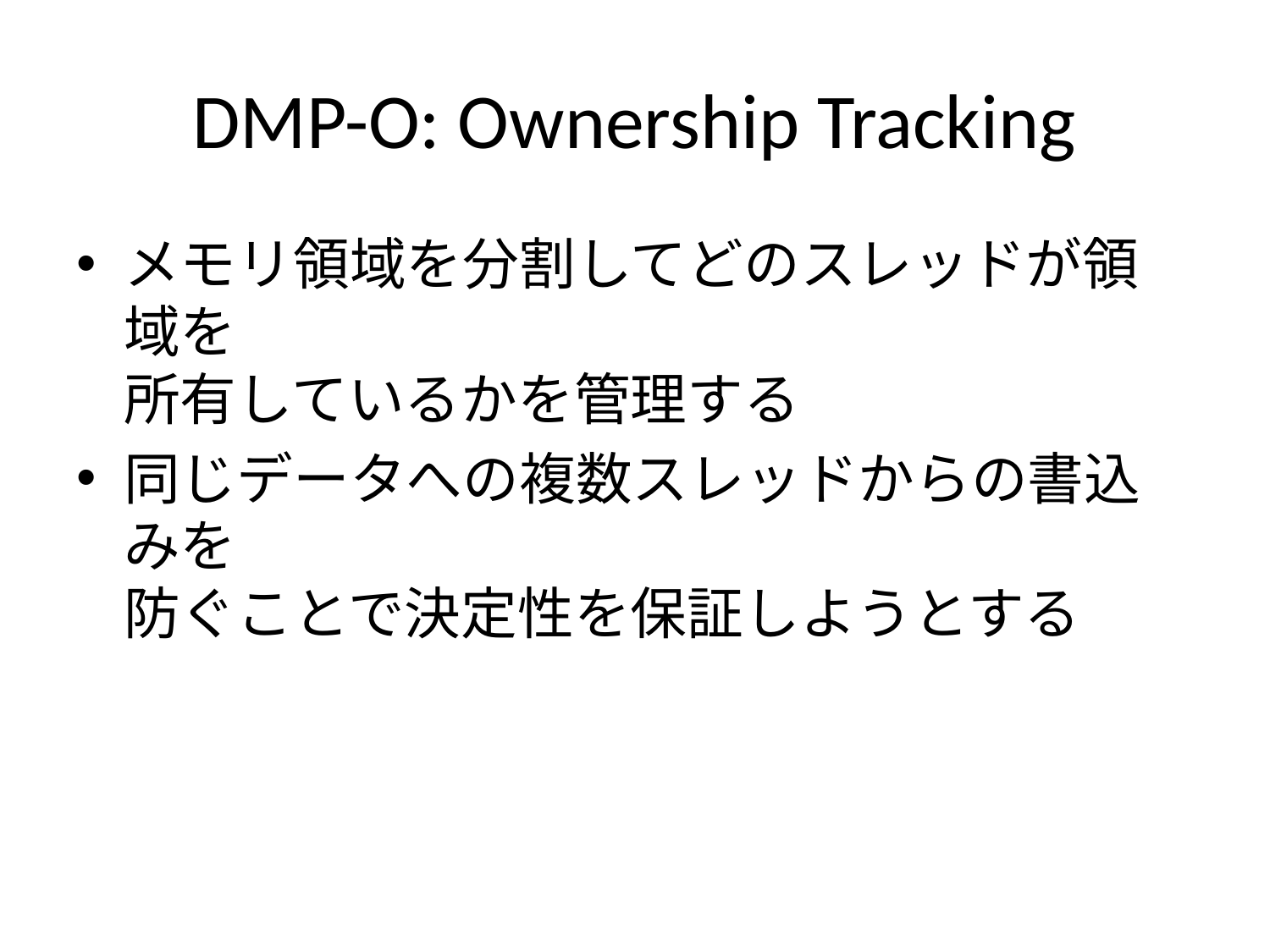

# DMP-O: Ownership Tracking
メモリ領域を分割してどのスレッドが領域を
所有しているかを管理する
同じデータへの複数スレッドからの書込みを
防ぐことで決定性を保証しようとする